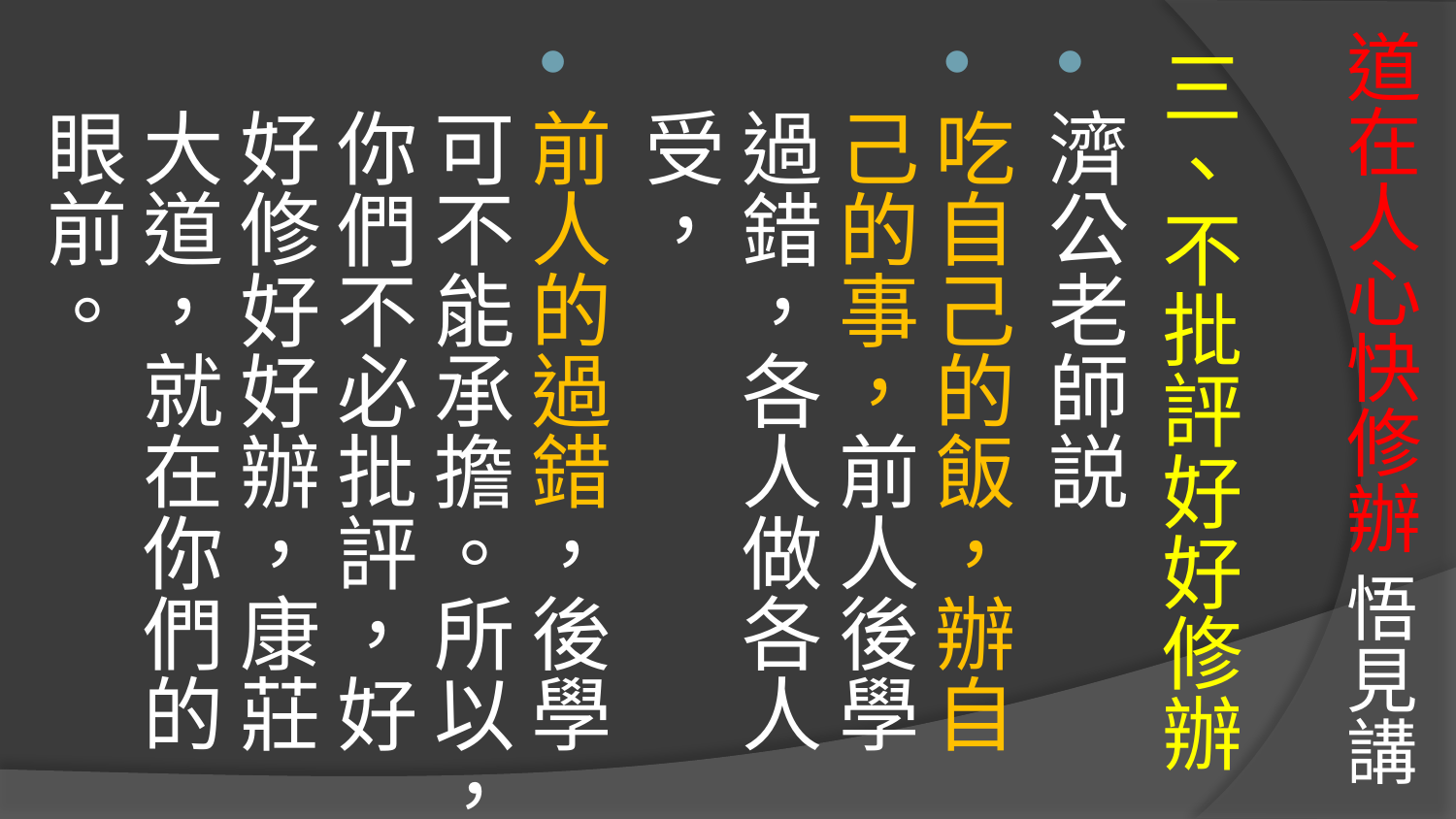

# 道在人心快修辦 悟見講
三、不批評好好修辦
濟公老師説
吃自己的飯，辦自己的事，前人後學過錯，各人做各人受，
前人的過錯，後學可不能承擔。所以，你們不必批評，好好修好好辦，康莊大道，就在你們的眼前。